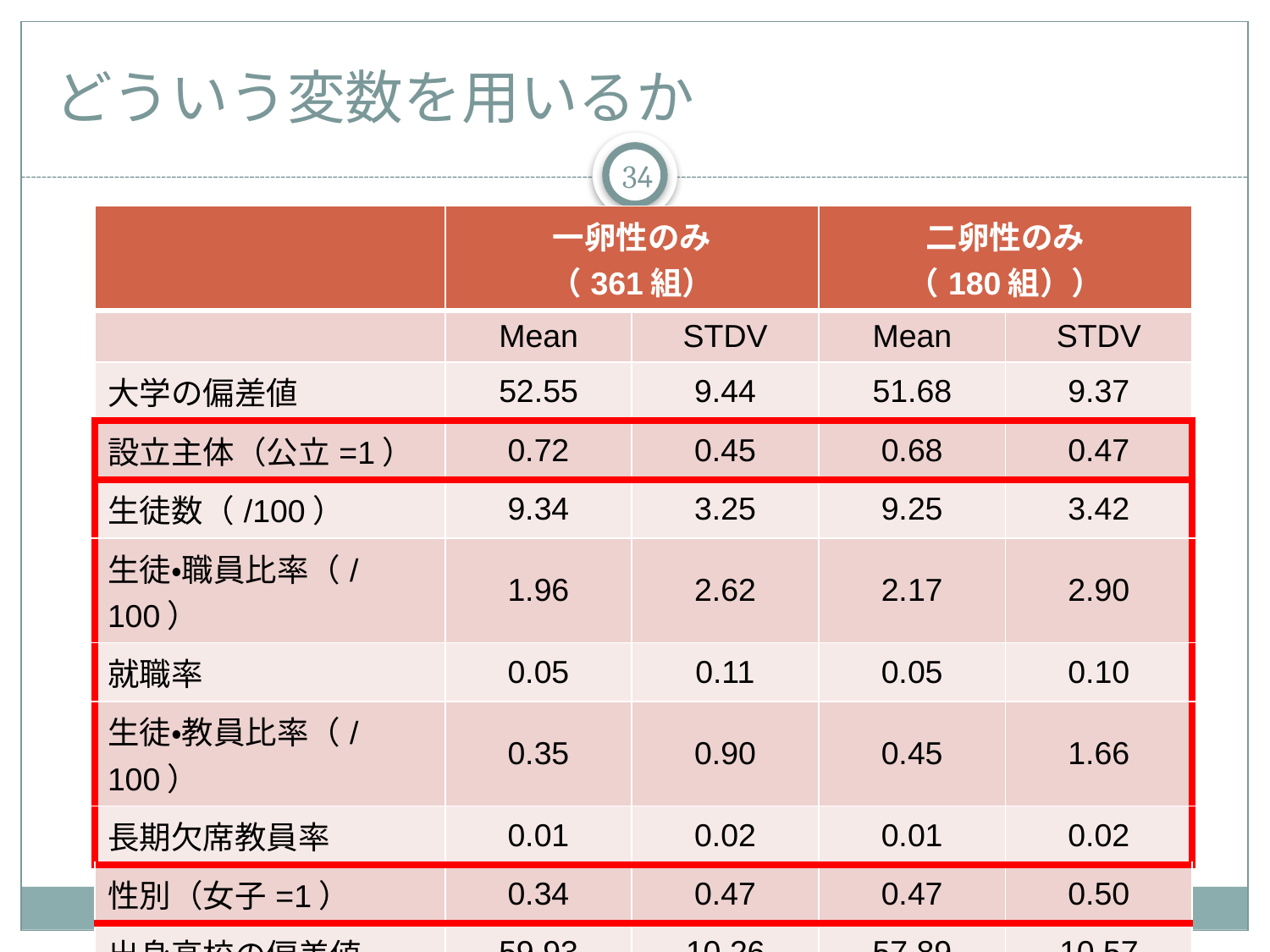

# どういう変数を用いるか
34
|  | 一卵性のみ （361組） |  | 二卵性のみ （180組）） |  |
| --- | --- | --- | --- | --- |
|  | Mean | STDV | Mean | STDV |
| 大学の偏差値 | 52.55 | 9.44 | 51.68 | 9.37 |
| 設立主体（公立=1） | 0.72 | 0.45 | 0.68 | 0.47 |
| 生徒数（/100） | 9.34 | 3.25 | 9.25 | 3.42 |
| 生徒・職員比率（/100） | 1.96 | 2.62 | 2.17 | 2.90 |
| 就職率 | 0.05 | 0.11 | 0.05 | 0.10 |
| 生徒・教員比率（/100） | 0.35 | 0.90 | 0.45 | 1.66 |
| 長期欠席教員率 | 0.01 | 0.02 | 0.01 | 0.02 |
| 性別（女子=1） | 0.34 | 0.47 | 0.47 | 0.50 |
| 出身高校の偏差値 | 59.93 | 10.26 | 57.89 | 10.57 |
| 部活動（運動部=1） | 0.36 | 0.48 | 0.30 | 0.46 |
| 塾通い（通っていた=1） | 0.34 | 0.47 | 0.33 | 0.47 |